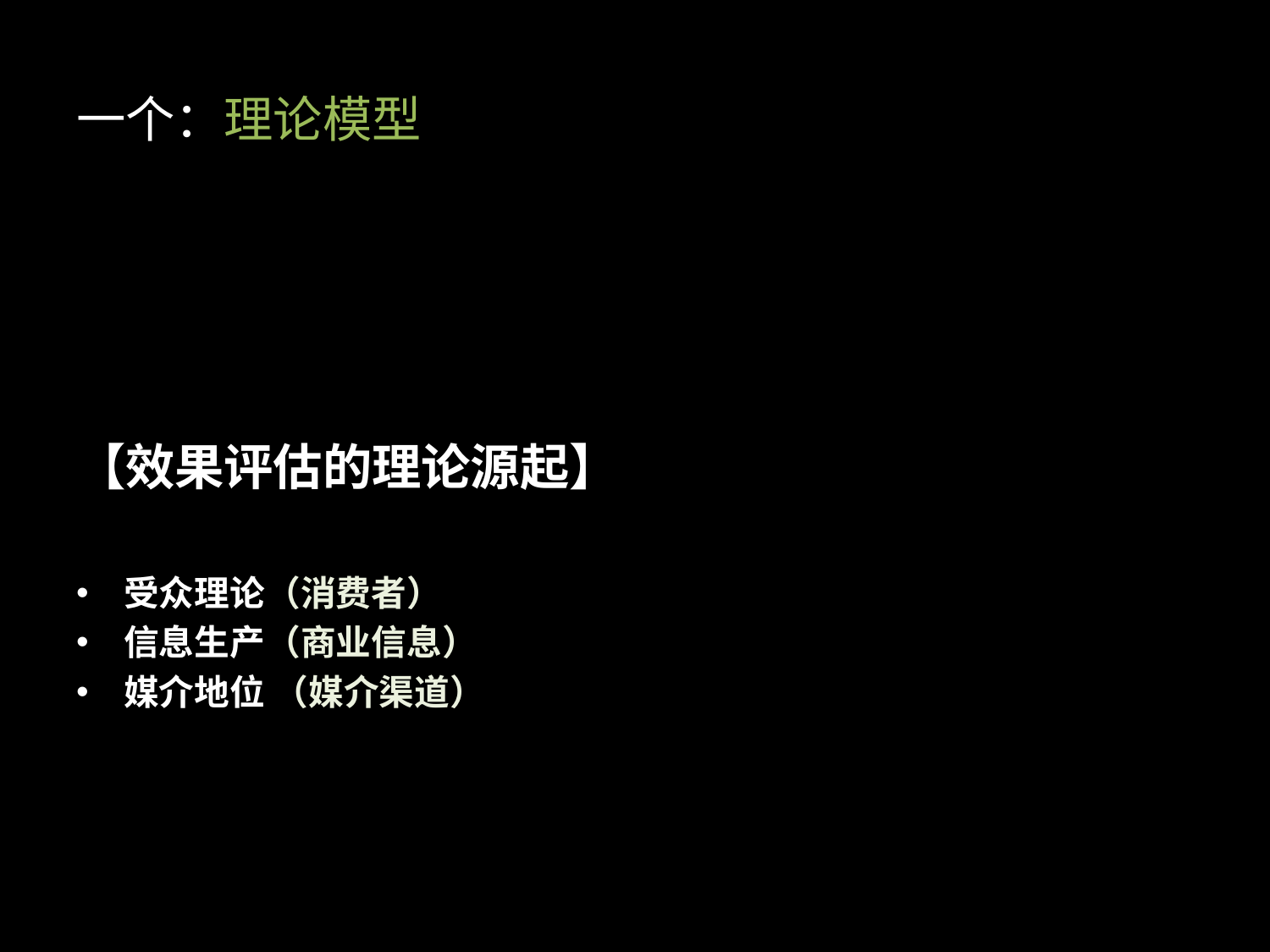

# 一个：理论模型

【效果评估的理论源起】

受众理论（消费者）
信息生产（商业信息）
媒介地位 （媒介渠道）